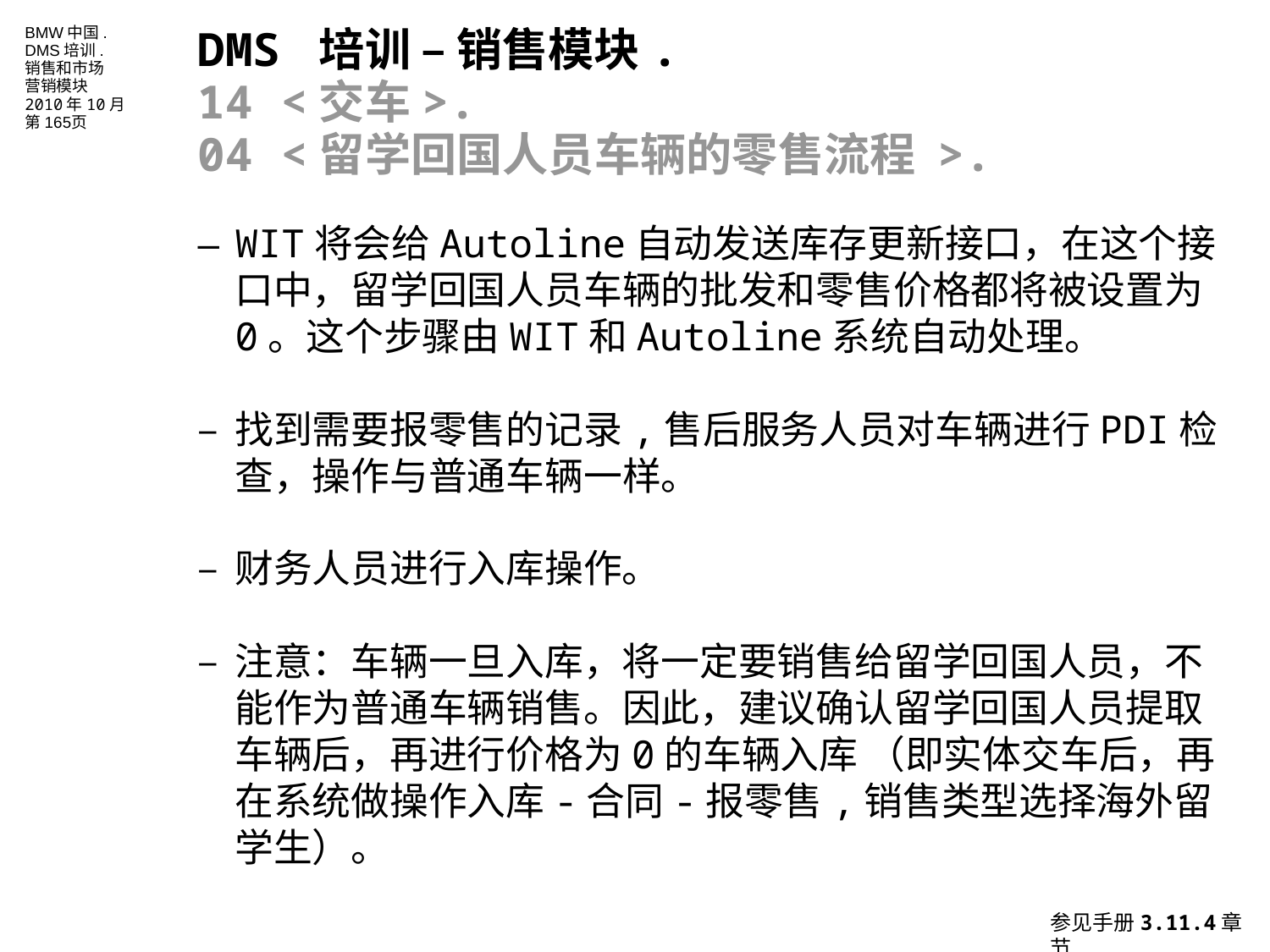

DMS 培训 – 销售模块.
14 <交车>.
04 <留学回国人员车辆的零售流程 >.
–	WIT将会给Autoline自动发送库存更新接口，在这个接口中，留学回国人员车辆的批发和零售价格都将被设置为0。这个步骤由WIT和Autoline系统自动处理。

–	找到需要报零售的记录,售后服务人员对车辆进行PDI检查，操作与普通车辆一样。

–	财务人员进行入库操作。

–	注意：车辆一旦入库，将一定要销售给留学回国人员，不能作为普通车辆销售。因此，建议确认留学回国人员提取车辆后，再进行价格为0的车辆入库 （即实体交车后，再在系统做操作入库-合同-报零售,销售类型选择海外留学生）。
参见手册3.11.4章节